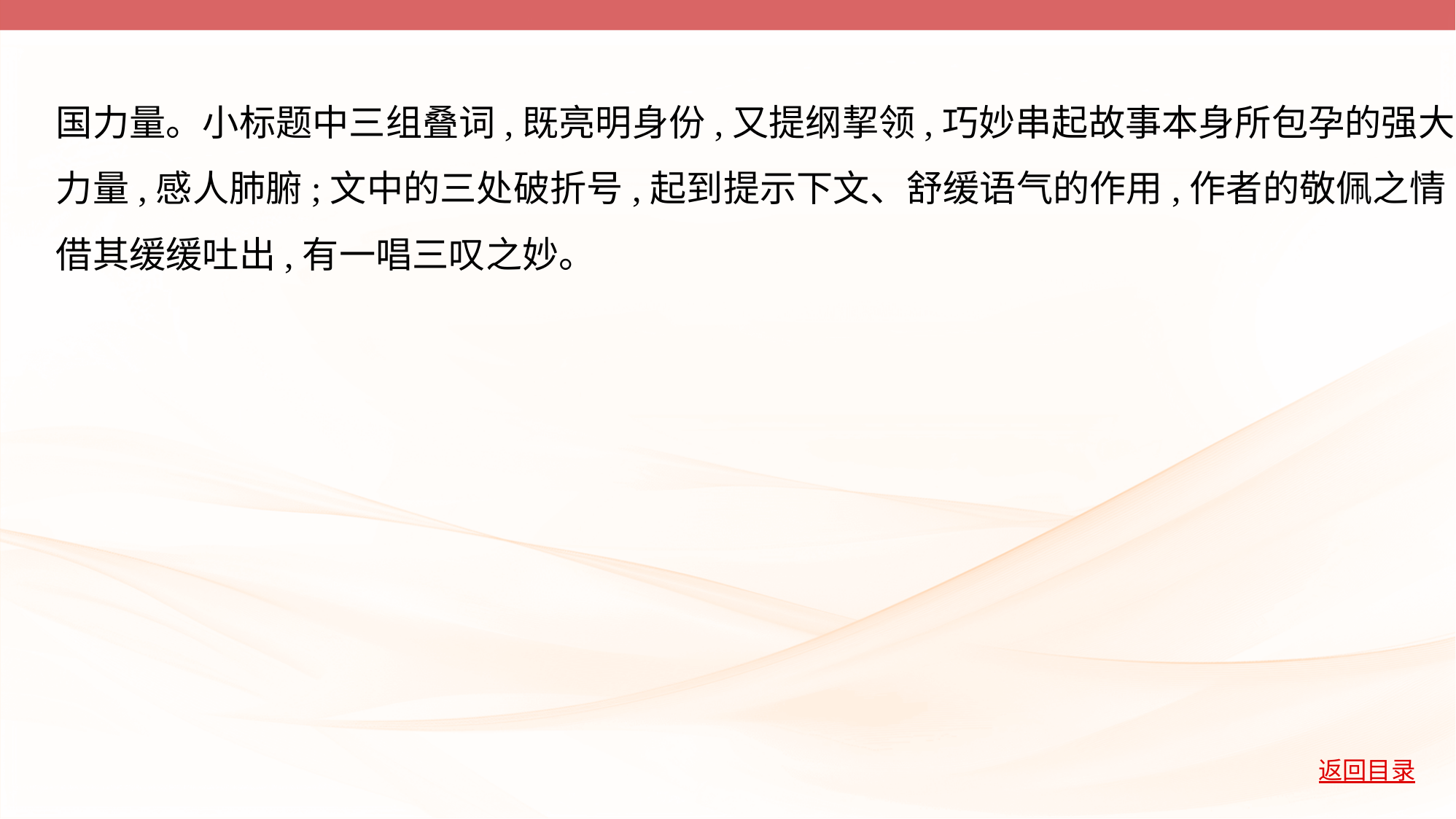

国力量。小标题中三组叠词,既亮明身份,又提纲挈领,巧妙串起故事本身所包孕的强大
力量,感人肺腑;文中的三处破折号,起到提示下文、舒缓语气的作用,作者的敬佩之情
借其缓缓吐出,有一唱三叹之妙。